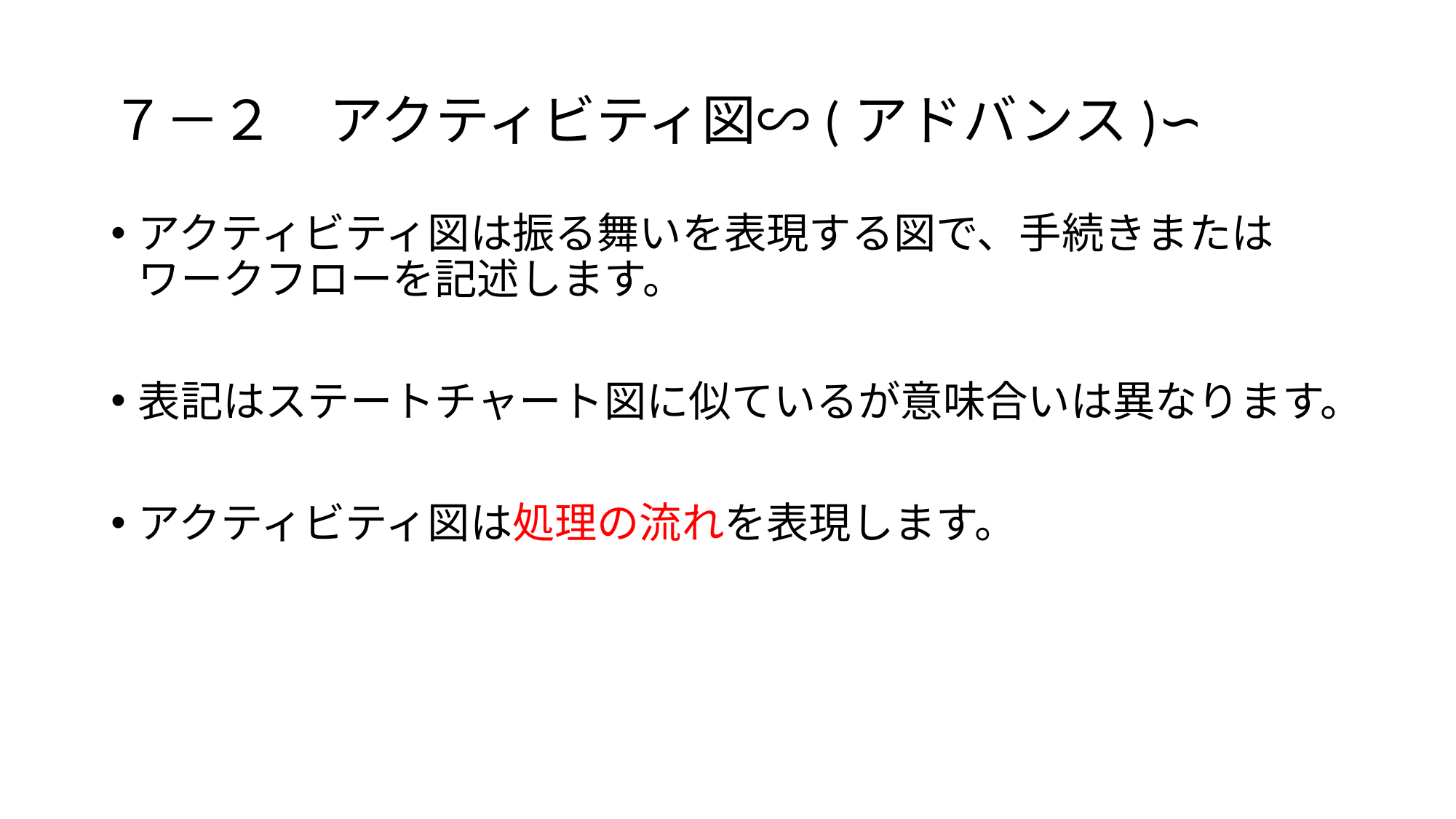

# ７－２　アクティビティ図∽(アドバンス)∽
アクティビティ図は振る舞いを表現する図で、手続きまたはワークフローを記述します。

表記はステートチャート図に似ているが意味合いは異なります。

アクティビティ図は処理の流れを表現します。